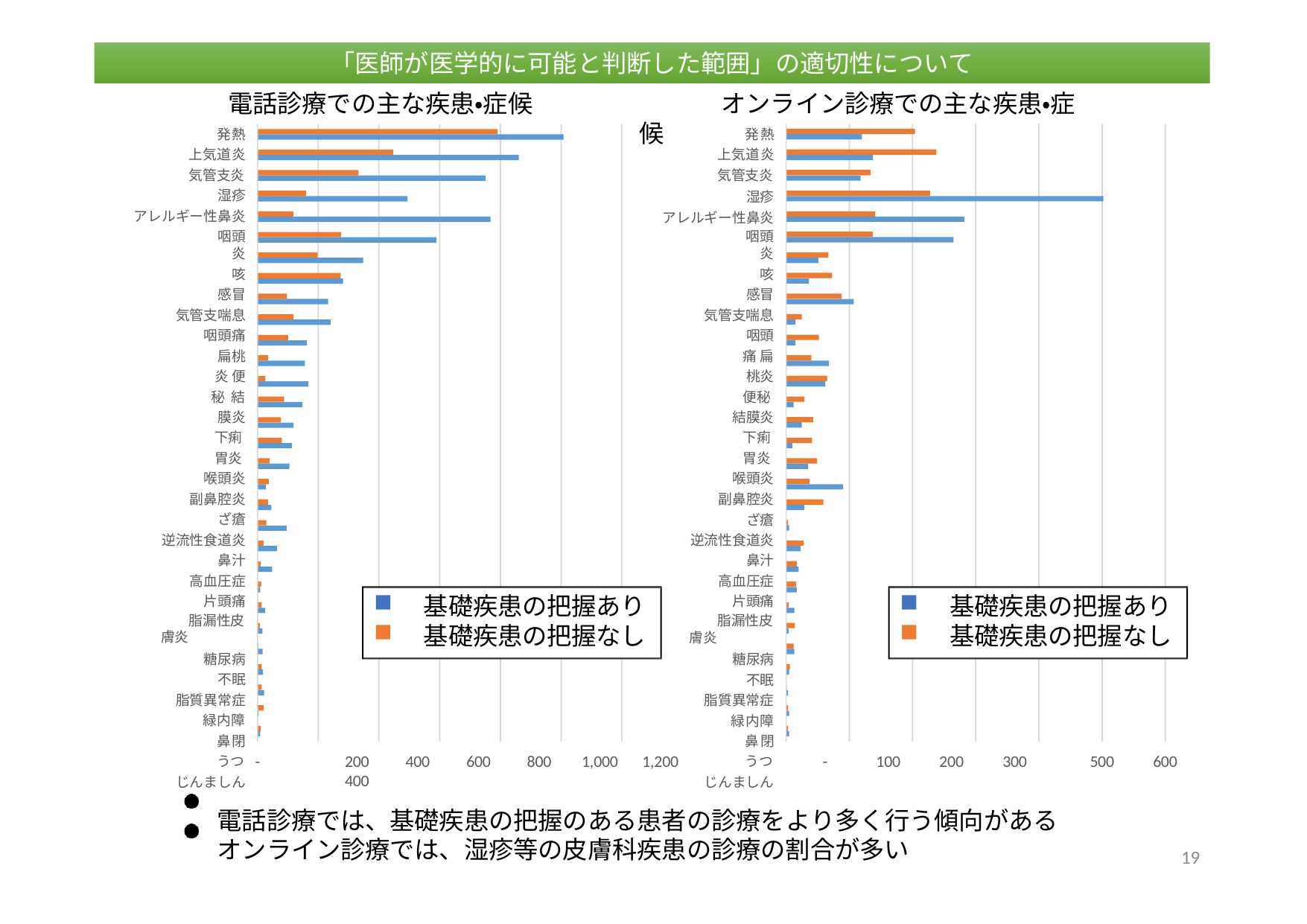

「医師が医学的に可能と判断した範囲」の適切性について
電話診療での主な疾患・症候	オンライン診療での主な疾患・症候

「医師が医学的に可能と判断した範囲」の適切性について
発熱 上気道炎 気管支炎
湿疹 アレルギー性鼻炎
咽頭炎
咳 感冒
気管支喘息
咽頭痛 扁桃炎 便秘  結膜炎 下痢  胃炎  喉頭炎
副鼻腔炎
ざ瘡 逆流性食道炎
鼻汁 高血圧症 片頭痛
脂漏性皮膚炎
糖尿病 不眠
脂質異常症
緑内障 鼻閉 うつ
じんましん
発熱 上気道炎 気管支炎
湿疹 アレルギー性鼻炎
咽頭炎
咳 感冒
気管支喘息
咽頭痛
扁桃炎 便秘  結膜炎 下痢  胃炎  喉頭炎
副鼻腔炎
ざ瘡 逆流性食道炎
鼻汁 高血圧症 片頭痛
脂漏性皮膚炎
糖尿病 不眠
脂質異常症
緑内障 鼻閉 うつ
じんましん

基礎疾患の把握あり
基礎疾患の把握なし
基礎疾患の把握あり
基礎疾患の把握なし

-	200	400	600	800	1,000	1,200	-	100	200	300	400

電話診療では、基礎疾患の把握のある患者の診療をより多く行う傾向がある オンライン診療では、湿疹等の皮膚科疾患の診療の割合が多い
500
600

19